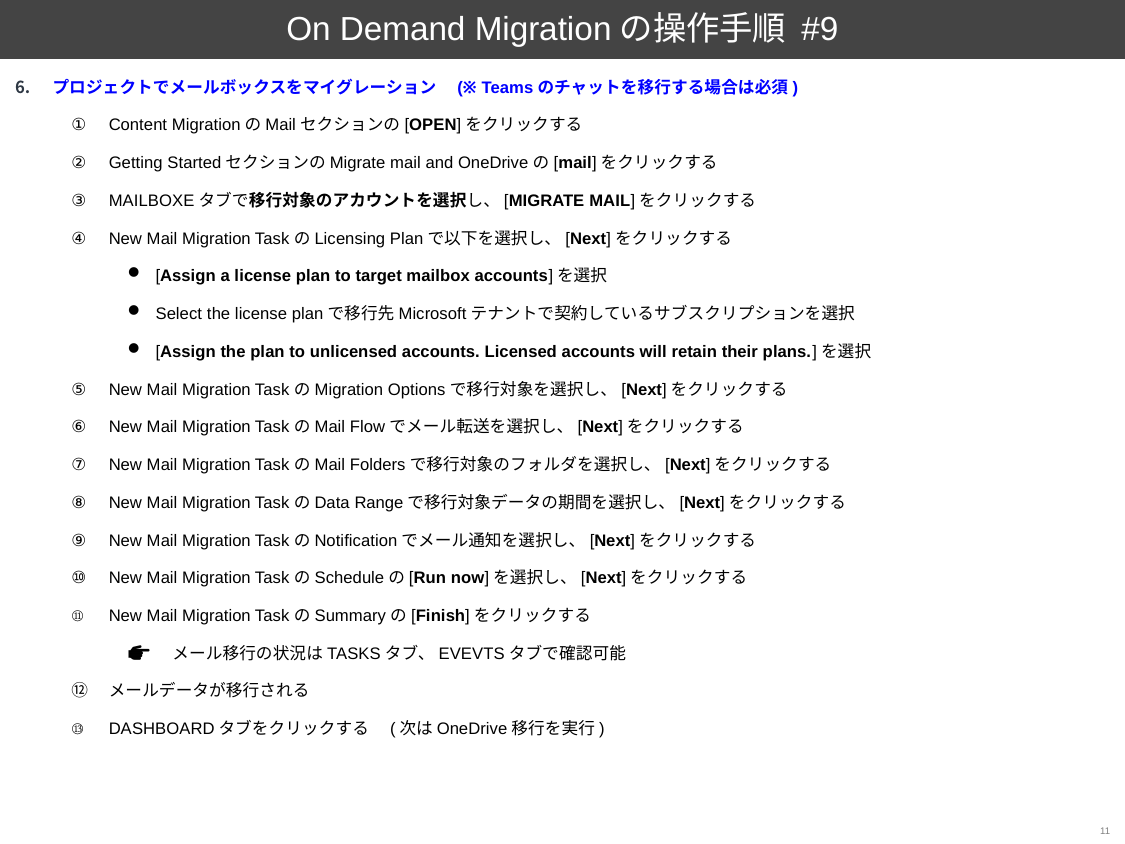

# On Demand Migrationの操作手順 #9
プロジェクトでメールボックスをマイグレーション　(※ Teamsのチャットを移行する場合は必須)
Content MigrationのMailセクションの[OPEN]をクリックする
Getting StartedセクションのMigrate mail and OneDriveの[mail]をクリックする
MAILBOXEタブで移行対象のアカウントを選択し、[MIGRATE MAIL]をクリックする
New Mail Migration TaskのLicensing Planで以下を選択し、[Next]をクリックする
[Assign a license plan to target mailbox accounts]を選択
Select the license planで移行先Microsoftテナントで契約しているサブスクリプションを選択
[Assign the plan to unlicensed accounts. Licensed accounts will retain their plans.]を選択
New Mail Migration TaskのMigration Optionsで移行対象を選択し、[Next]をクリックする
New Mail Migration TaskのMail Flowでメール転送を選択し、[Next]をクリックする
New Mail Migration TaskのMail Foldersで移行対象のフォルダを選択し、[Next]をクリックする
New Mail Migration TaskのData Rangeで移行対象データの期間を選択し、[Next]をクリックする
New Mail Migration TaskのNotificationでメール通知を選択し、[Next]をクリックする
New Mail Migration TaskのScheduleの[Run now]を選択し、[Next]をクリックする
New Mail Migration TaskのSummaryの[Finish]をクリックする
　メール移行の状況はTASKSタブ、EVEVTSタブで確認可能
メールデータが移行される
DASHBOARDタブをクリックする　(次はOneDrive移行を実行)